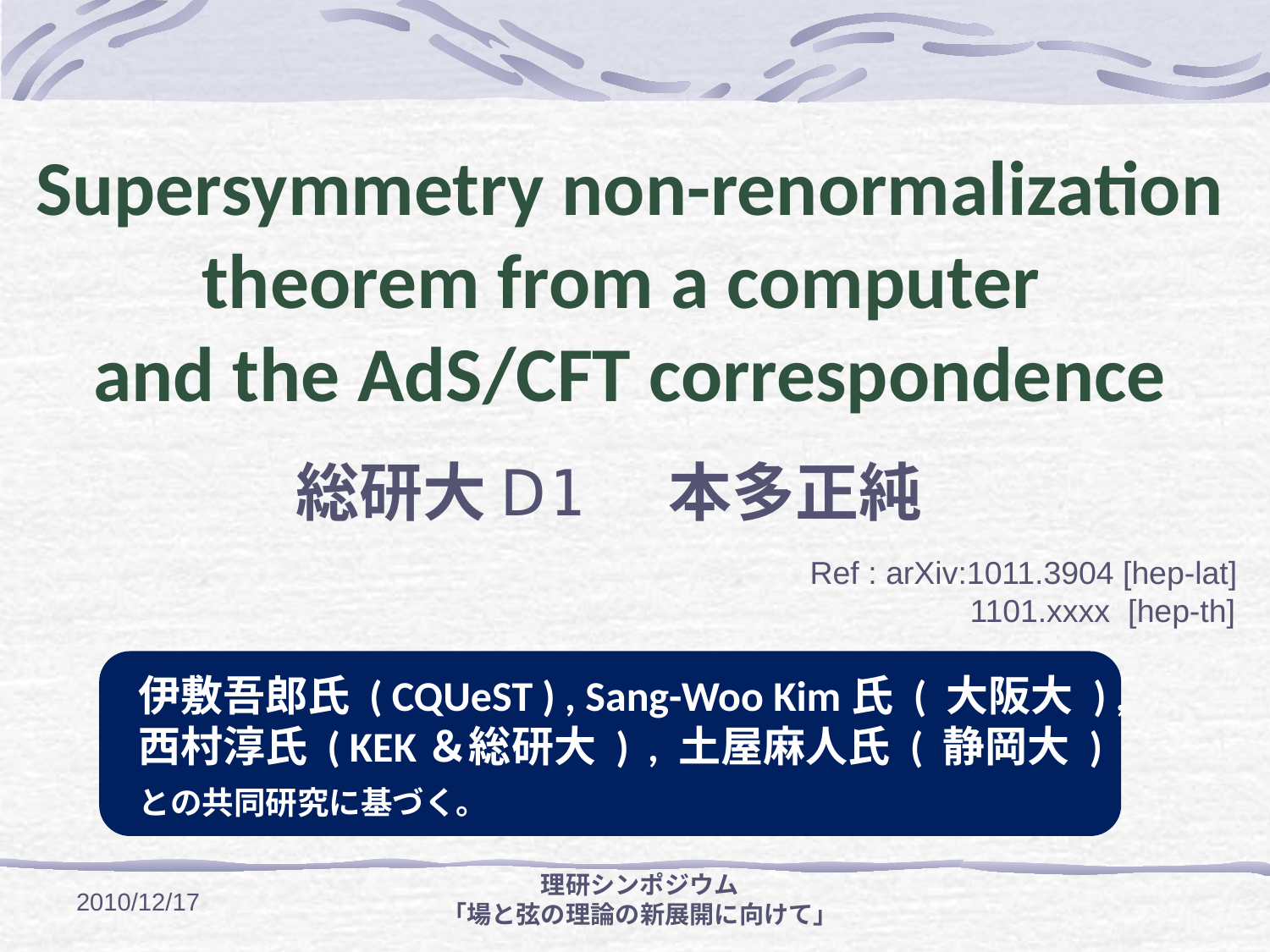

Supersymmetry non-renormalization theorem from a computer
and the AdS/CFT correspondence
総研大D1　本多正純
Ref : arXiv:1011.3904 [hep-lat]
                  1101.xxxx  [hep-th]

伊敷吾郎氏 ( CQUeST ) , Sang-Woo Kim氏 ( 大阪大 ) ,
西村淳氏 ( KEK＆総研大 )  , 土屋麻人氏 ( 静岡大 )
との共同研究に基づく。

理研シンポジウム
「場と弦の理論の新展開に向けて」

2010/12/17